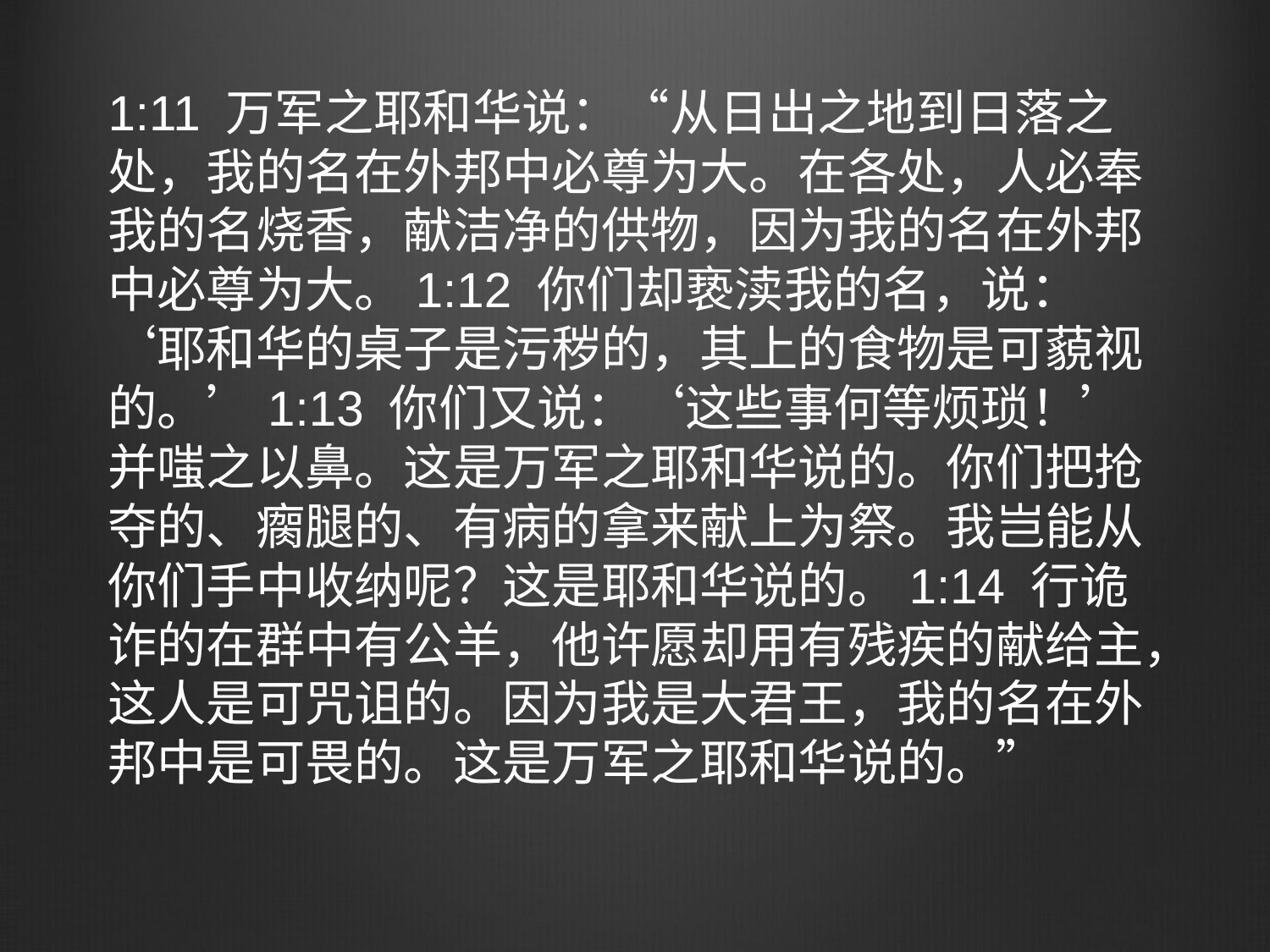

1:11 万军之耶和华说：“从日出之地到日落之处，我的名在外邦中必尊为大。在各处，人必奉我的名烧香，献洁净的供物，因为我的名在外邦中必尊为大。1:12 你们却亵渎我的名，说：‘耶和华的桌子是污秽的，其上的食物是可藐视的。’1:13 你们又说：‘这些事何等烦琐！’并嗤之以鼻。这是万军之耶和华说的。你们把抢夺的、瘸腿的、有病的拿来献上为祭。我岂能从你们手中收纳呢？这是耶和华说的。1:14 行诡诈的在群中有公羊，他许愿却用有残疾的献给主，这人是可咒诅的。因为我是大君王，我的名在外邦中是可畏的。这是万军之耶和华说的。”